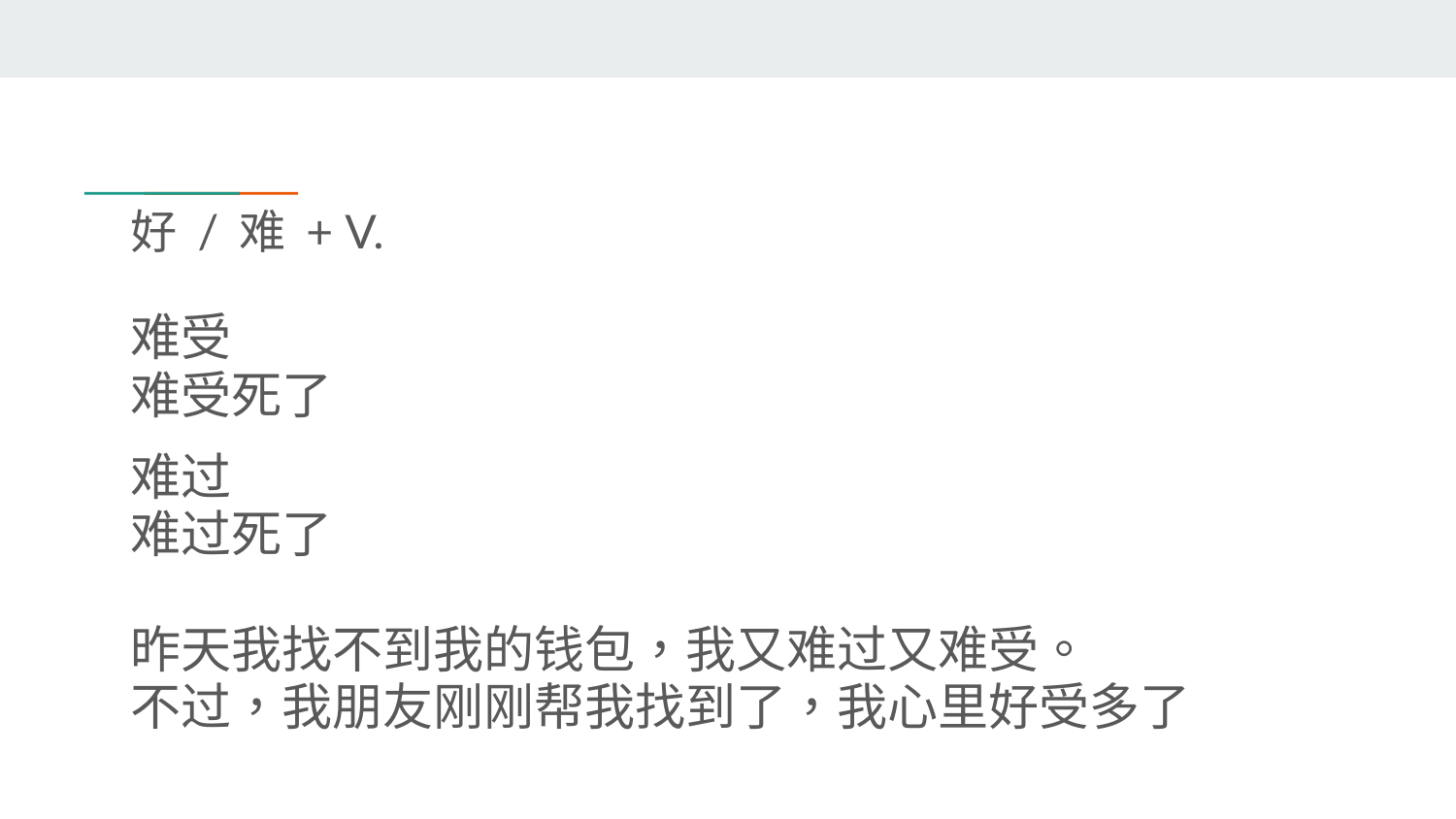

# 好 / 难 + V.

难受
难受死了
难过
难过死了
昨天我找不到我的钱包，我又难过又难受。
不过，我朋友刚刚帮我找到了，我心里好受多了